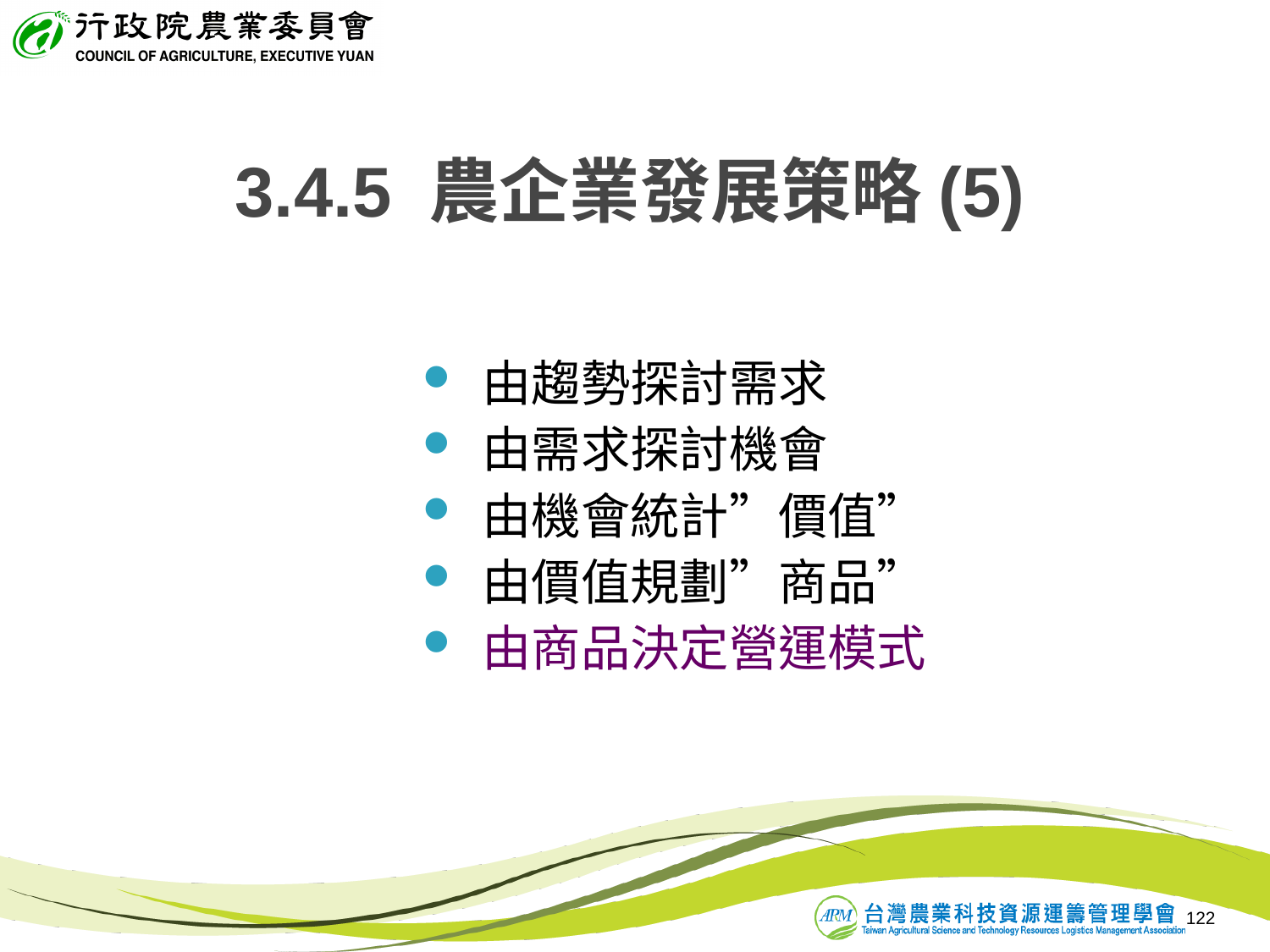

3.4.5 農企業發展策略(5)
 由趨勢探討需求
 由需求探討機會
 由機會統計”價值”
 由價值規劃”商品”
 由商品決定營運模式
122